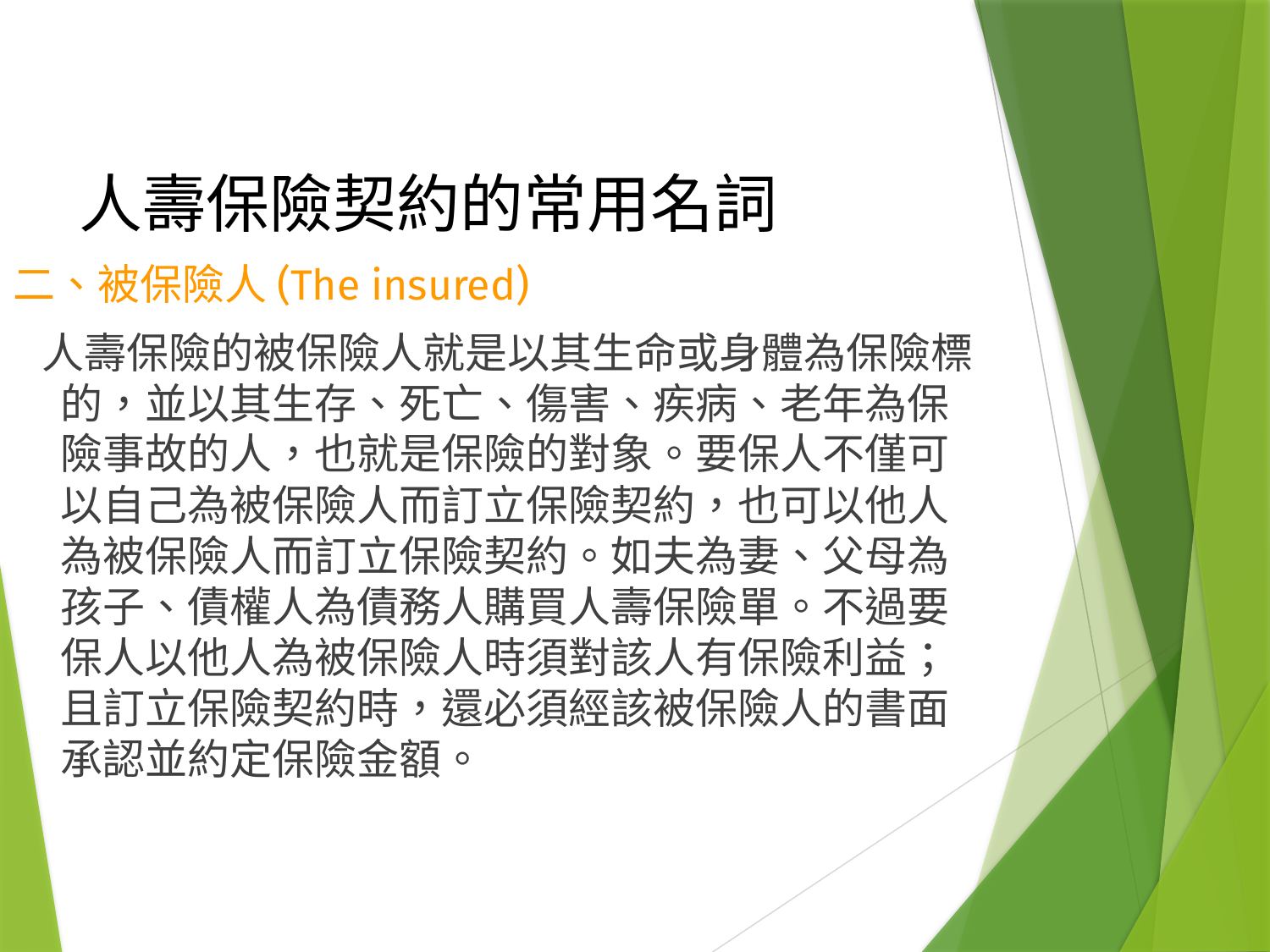

人壽保險契約的常用名詞
二、被保險人(The insured)
  人壽保險的被保險人就是以其生命或身體為保險標的，並以其生存、死亡、傷害、疾病、老年為保險事故的人，也就是保險的對象。要保人不僅可以自己為被保險人而訂立保險契約，也可以他人為被保險人而訂立保險契約。如夫為妻、父母為孩子、債權人為債務人購買人壽保險單。不過要保人以他人為被保險人時須對該人有保險利益；且訂立保險契約時，還必須經該被保險人的書面承認並約定保險金額。